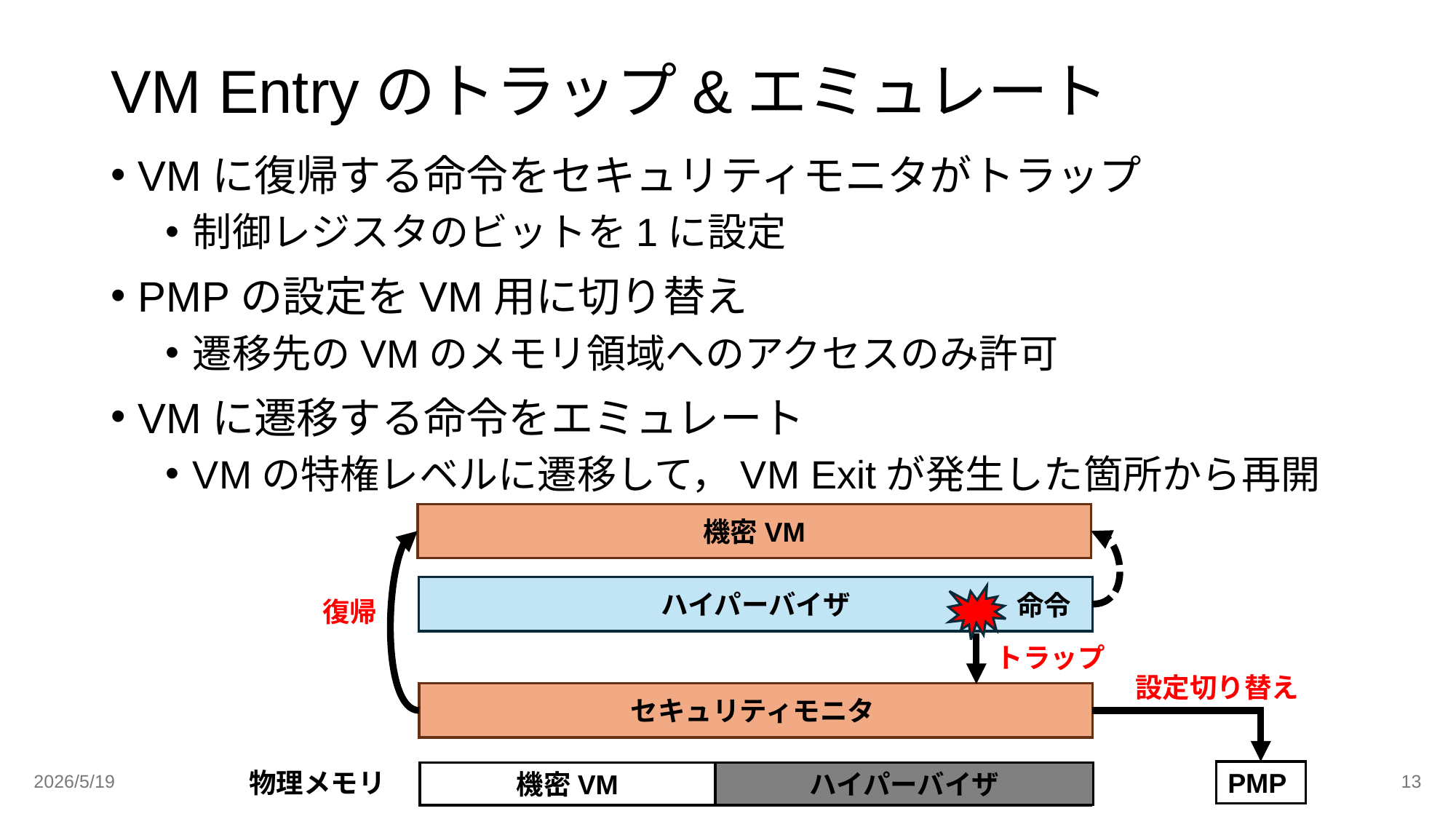

# VM Entryのトラップ&エミュレート
VMに復帰する命令をセキュリティモニタがトラップ
制御レジスタのビットを1に設定
PMPの設定をVM用に切り替え
遷移先のVMのメモリ領域へのアクセスのみ許可
VMに遷移する命令をエミュレート
VMの特権レベルに遷移して，VM Exitが発生した箇所から再開
機密VM
ハイパーバイザ
セキュリティモニタ
復帰
命令

トラップ
設定切り替え
2026/5/19
13
物理メモリ
PMP
ハイパーバイザ
機密VM
ハイパーバイザ
機密VM1